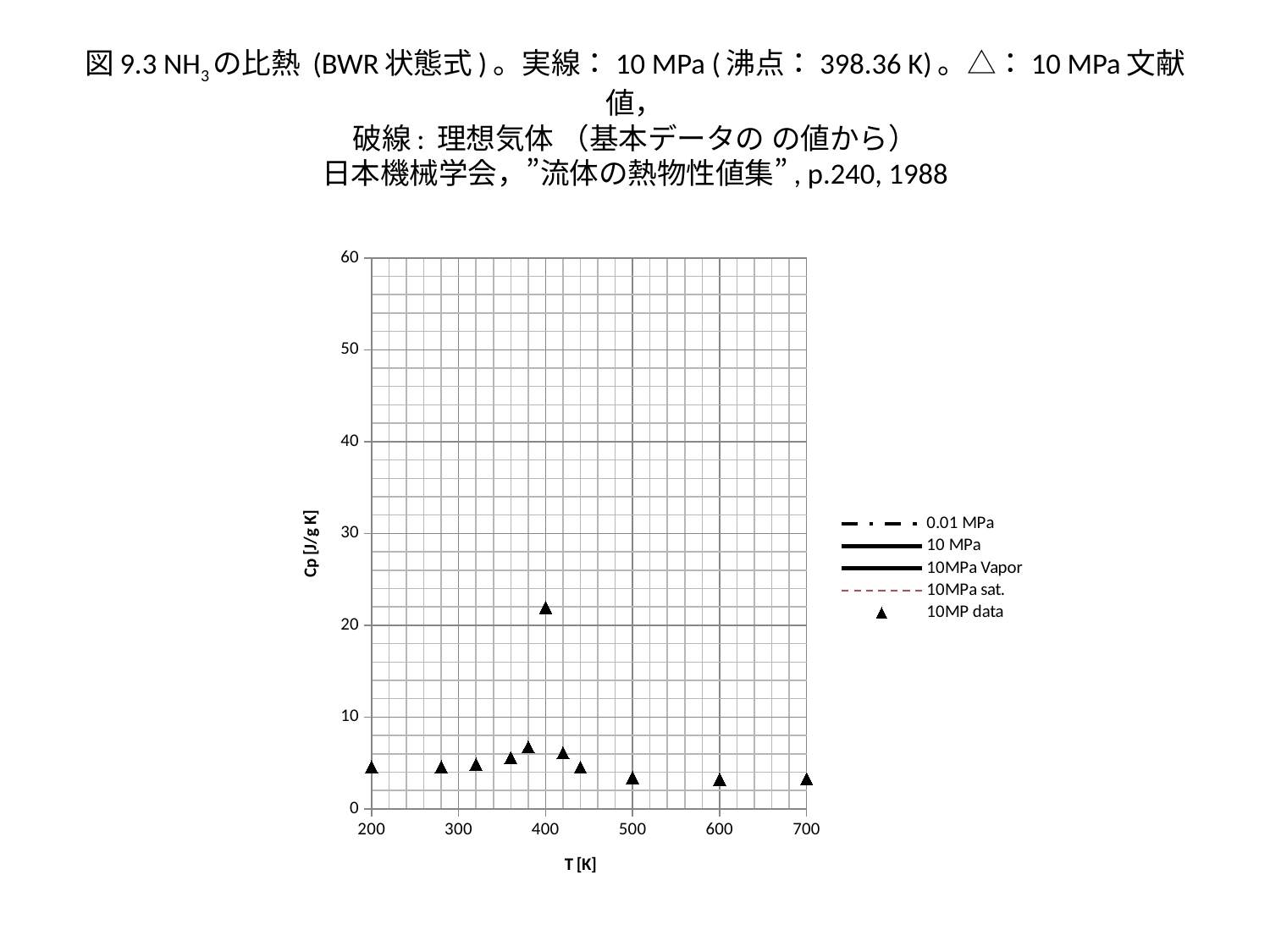

# 図9.3 NH3の比熱 (BWR状態式)。実線：10 MPa (沸点：398.36 K)。△：10 MPa文献値， 破線: 理想気体 （基本データの の値から） 日本機械学会，”流体の熱物性値集”, p.240, 1988

### Chart

| Category |  |  |  |  |  |
|---|---|---|---|---|---|